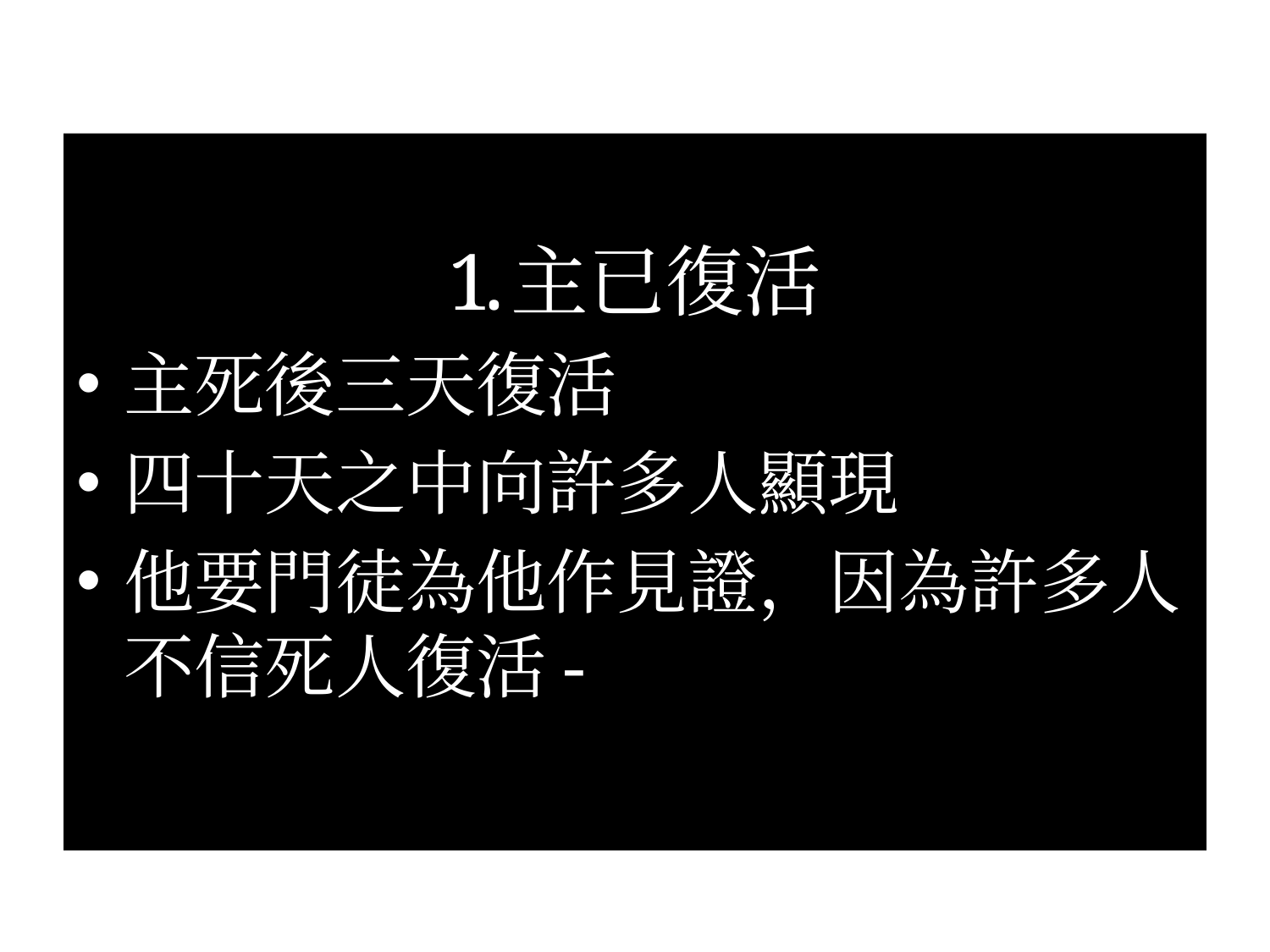

主已復活
主死後三天復活
四十天之中向許多人顯現
他要門徒為他作見證，因為許多人不信死人復活-